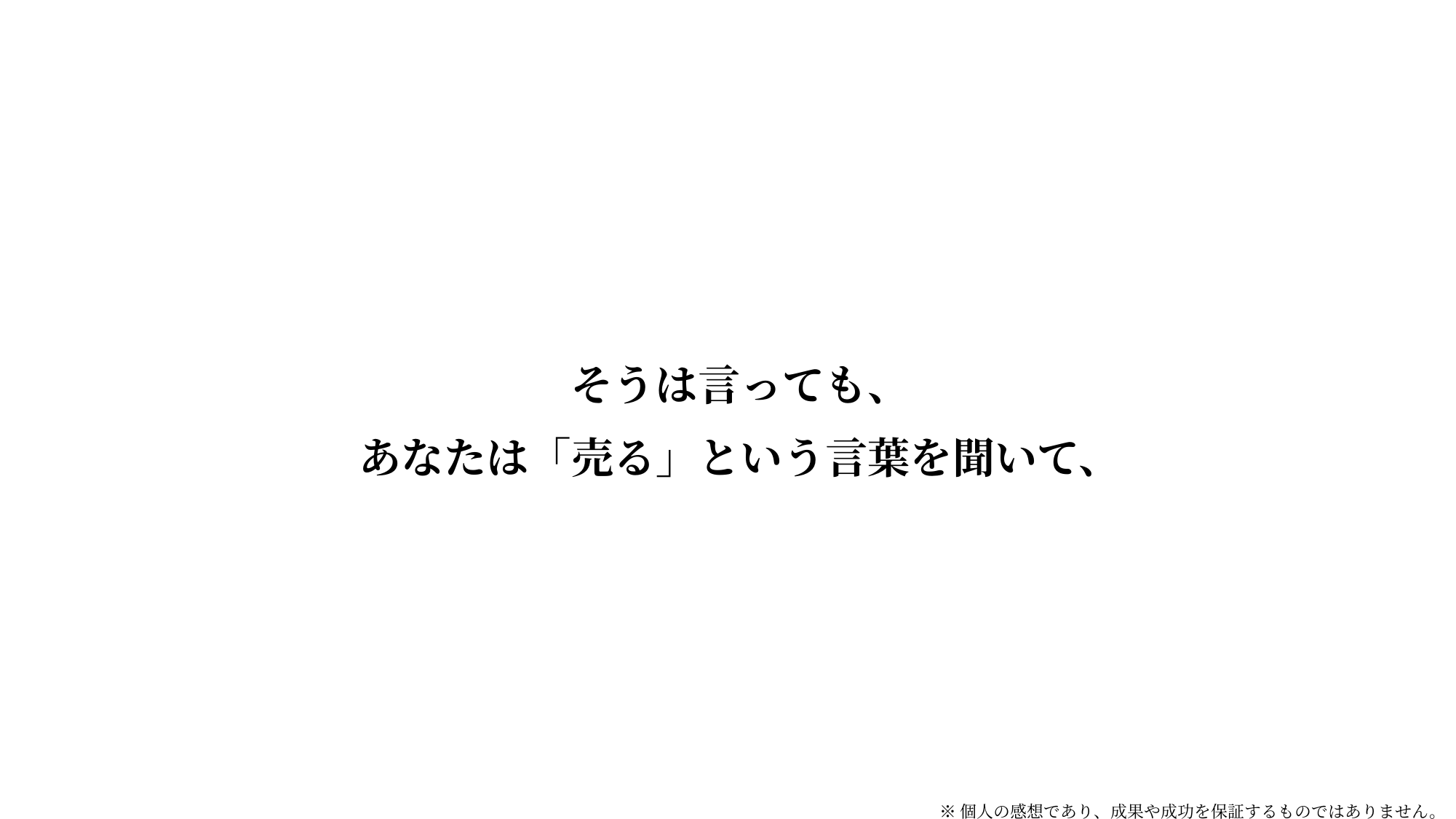

そうは言っても、
あなたは「売る」という言葉を聞いて、
※個人の感想であり、成果や成功を保証するものではありません。